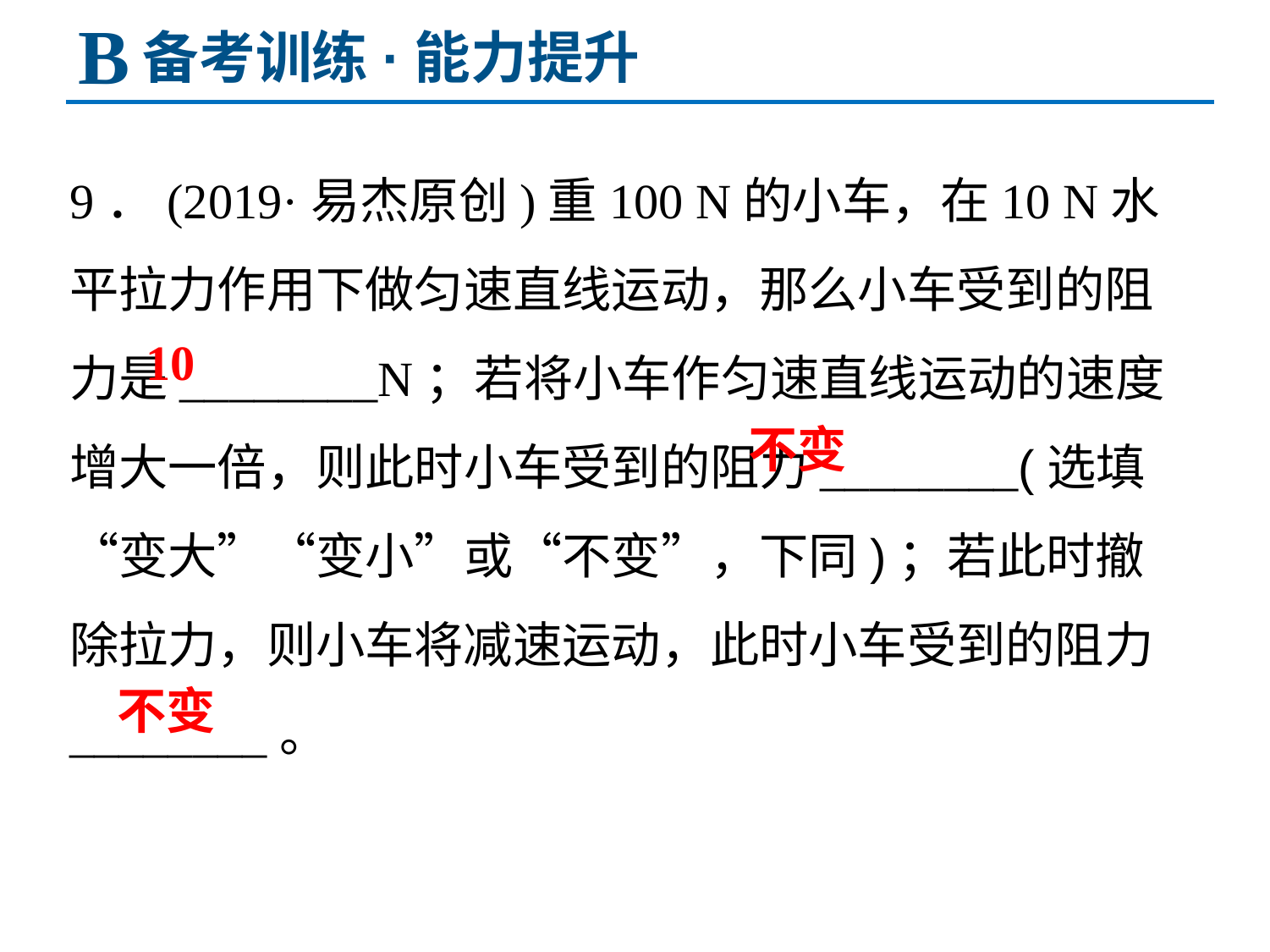

B
备考训练·能力提升
9．(2019·易杰原创)重100 N的小车，在10 N水平拉力作用下做匀速直线运动，那么小车受到的阻力是________N；若将小车作匀速直线运动的速度增大一倍，则此时小车受到的阻力________(选填“变大”“变小”或“不变”，下同)；若此时撤除拉力，则小车将减速运动，此时小车受到的阻力________。
10
不变
不变